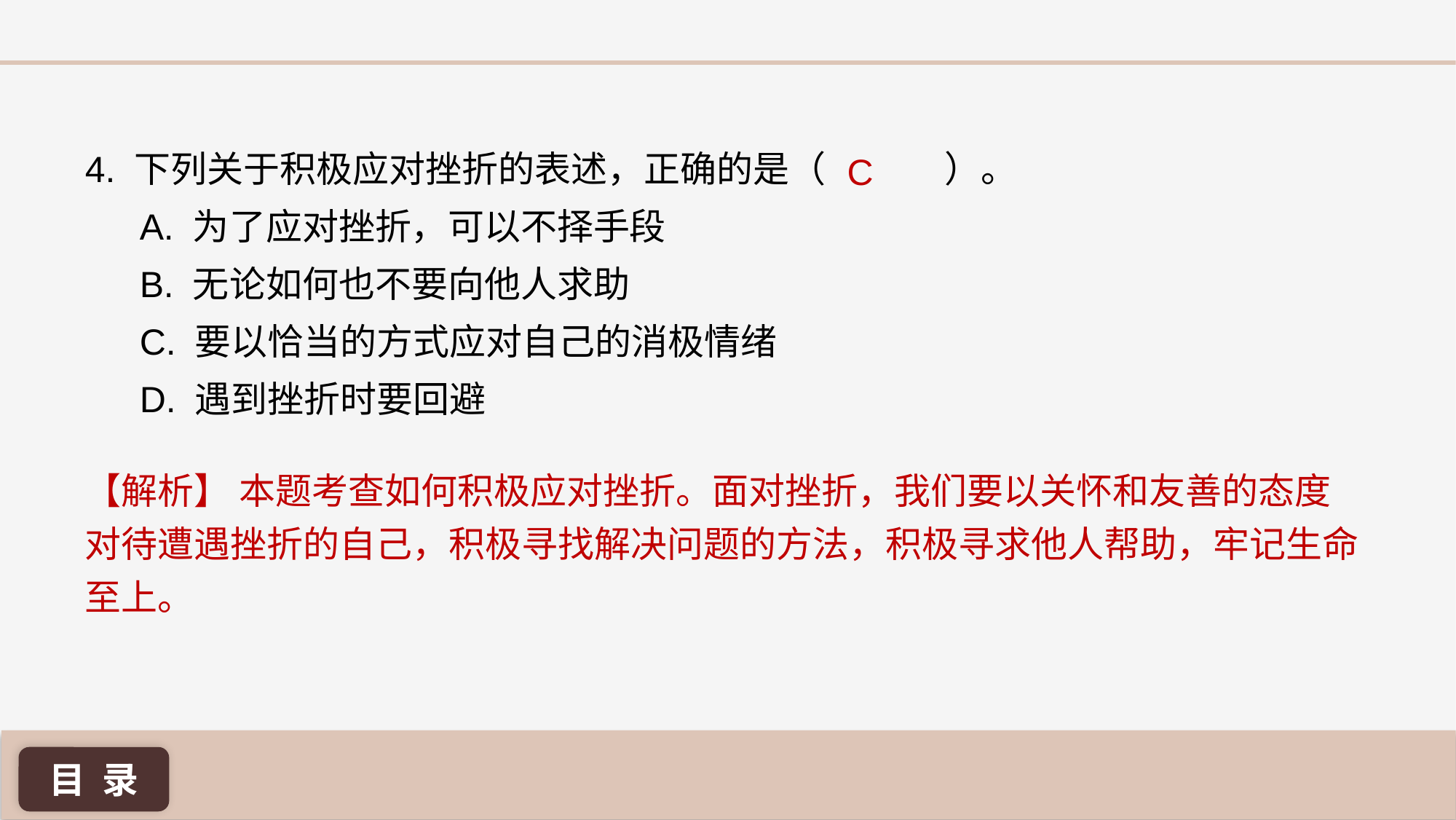

4. 下列关于积极应对挫折的表述，正确的是（	     ）。
A. 为了应对挫折，可以不择手段
B. 无论如何也不要向他人求助
C. 要以恰当的方式应对自己的消极情绪
D. 遇到挫折时要回避
C
【解析】 本题考查如何积极应对挫折。面对挫折，我们要以关怀和友善的态度对待遭遇挫折的自己，积极寻找解决问题的方法，积极寻求他人帮助，牢记生命至上。